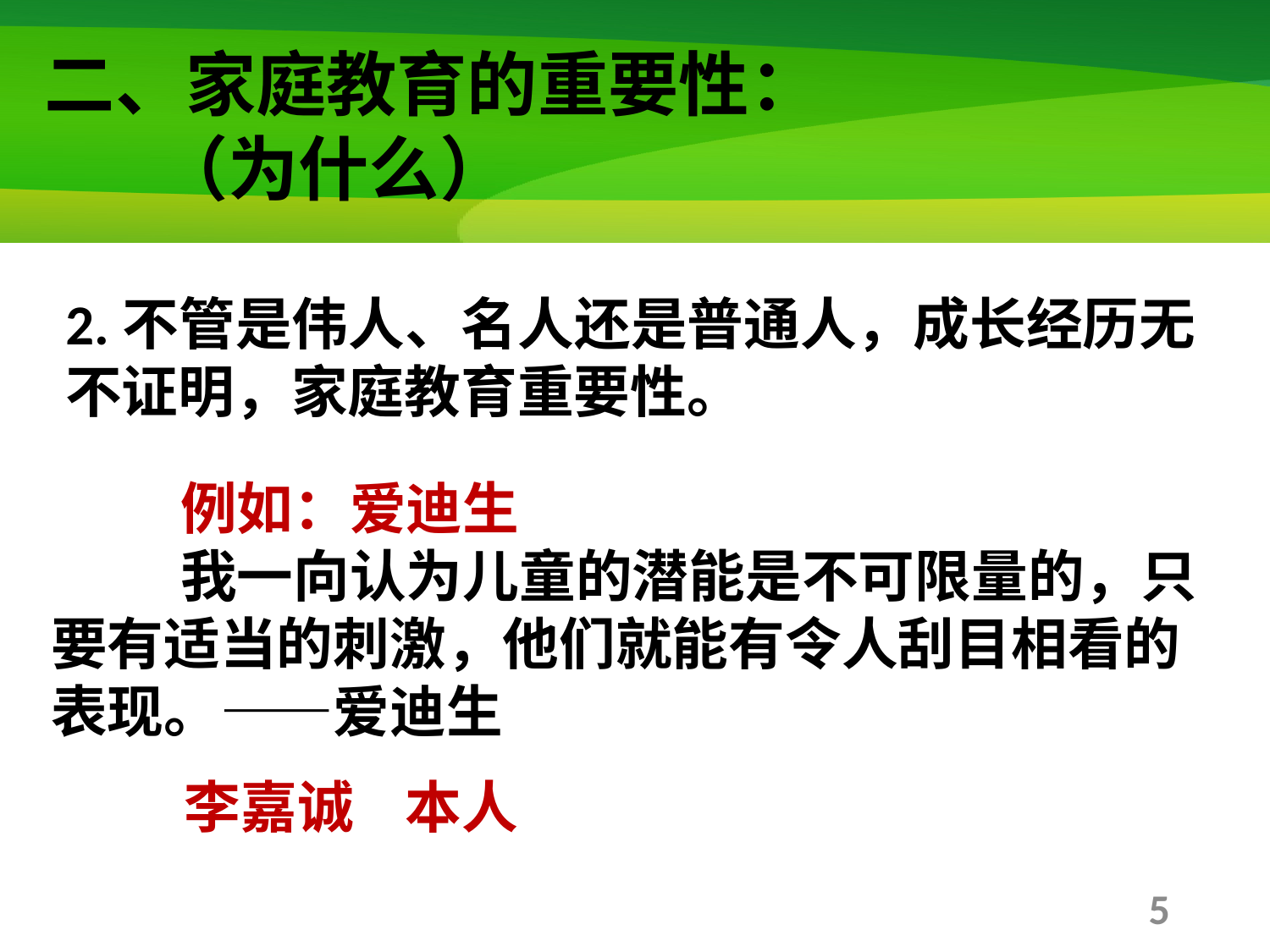

二、家庭教育的重要性：
      （为什么）
2.不管是伟人、名人还是普通人，成长经历无不证明，家庭教育重要性。

         例如：爱迪生
         我一向认为儿童的潜能是不可限量的，只要有适当的刺激，他们就能有令人刮目相看的表现。——爱迪生
李嘉诚    本人
5